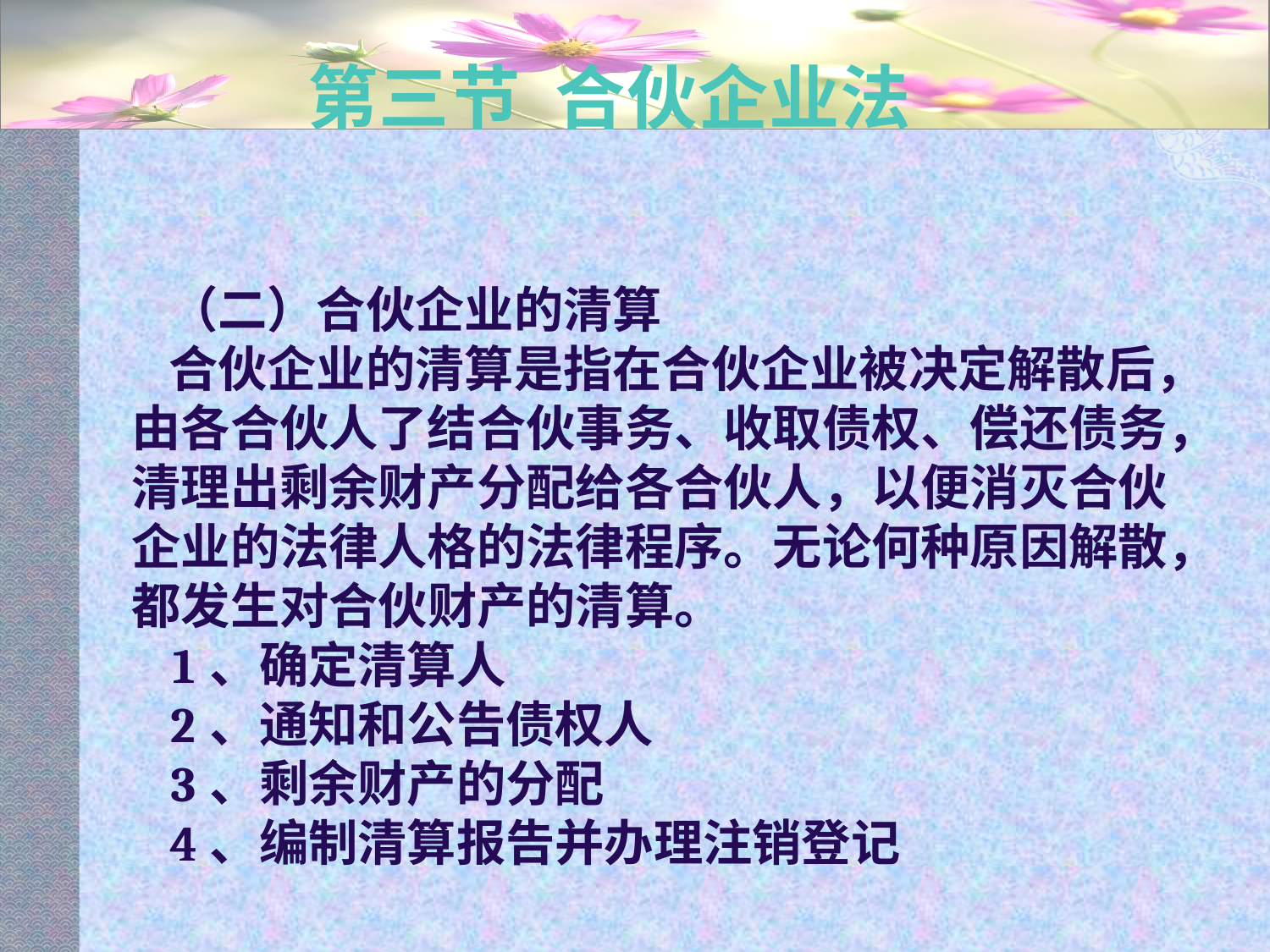

# 第三节  合伙企业法
（二）合伙企业的清算
合伙企业的清算是指在合伙企业被决定解散后，由各合伙人了结合伙事务、收取债权、偿还债务，清理出剩余财产分配给各合伙人，以便消灭合伙企业的法律人格的法律程序。无论何种原因解散，都发生对合伙财产的清算。
1、确定清算人
2、通知和公告债权人
3、剩余财产的分配
4、编制清算报告并办理注销登记